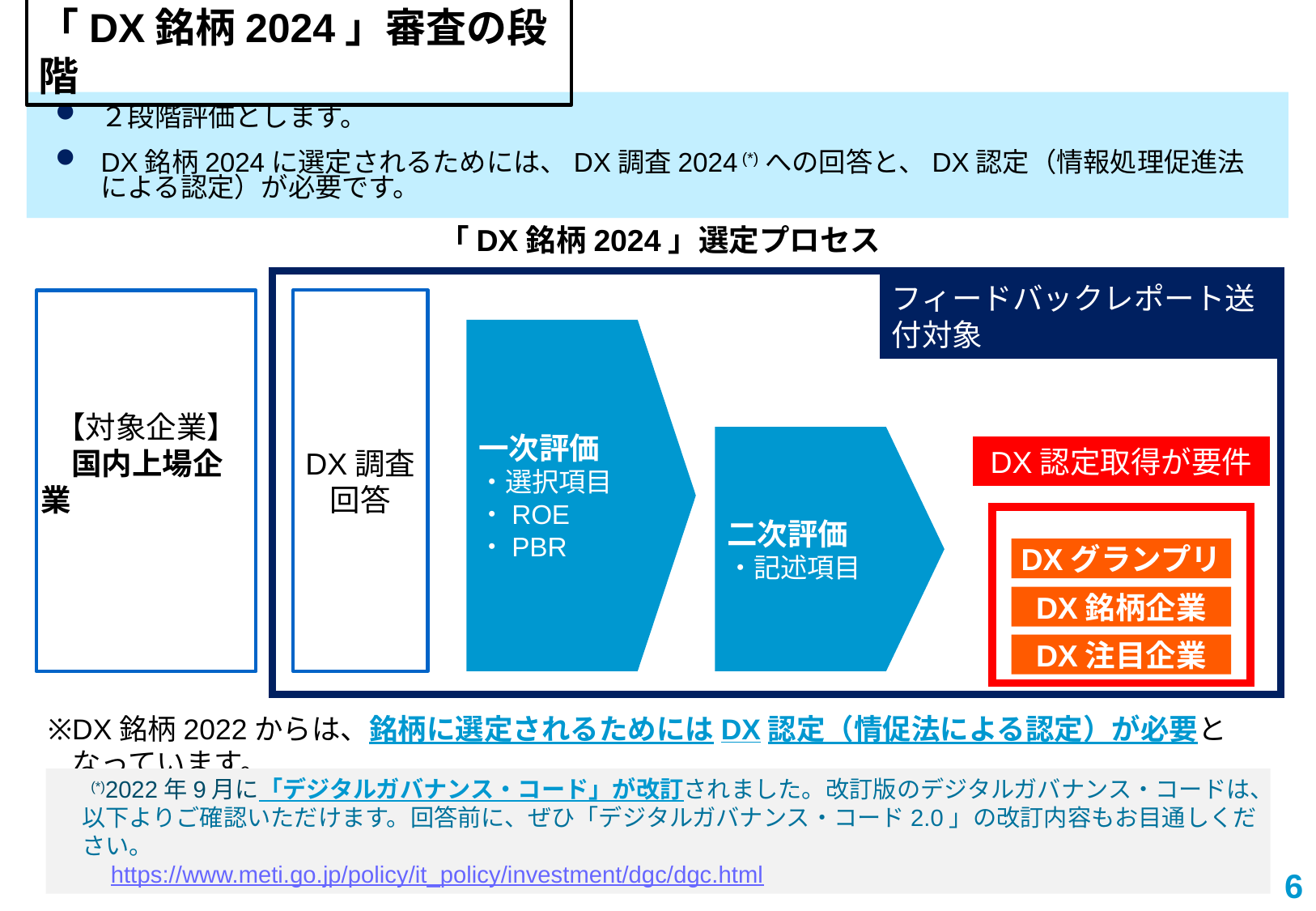

「DX銘柄2024」審査の段階
２段階評価とします。
DX銘柄2024に選定されるためには、DX調査2024 (*)への回答と、DX認定（情報処理促進法による認定）が必要です。
「DX銘柄2024」選定プロセス

フィードバックレポート送付対象
DX調査回答
一次評価
・選択項目
・ROE
・PBR
二次評価
・記述項目
DX認定取得が要件

DXグランプリ
DX銘柄企業
DX注目企業
【対象企業】
　国内上場企業

※DX銘柄2022からは、銘柄に選定されるためにはDX認定（情促法による認定）が必要となっています。
　　(*)2022年9月に「デジタルガバナンス・コード」が改訂されました。改訂版のデジタルガバナンス・コードは、以下よりご確認いただけます。回答前に、ぜひ「デジタルガバナンス・コード2.0」の改訂内容もお目通しください。
　　https://www.meti.go.jp/policy/it_policy/investment/dgc/dgc.html
6